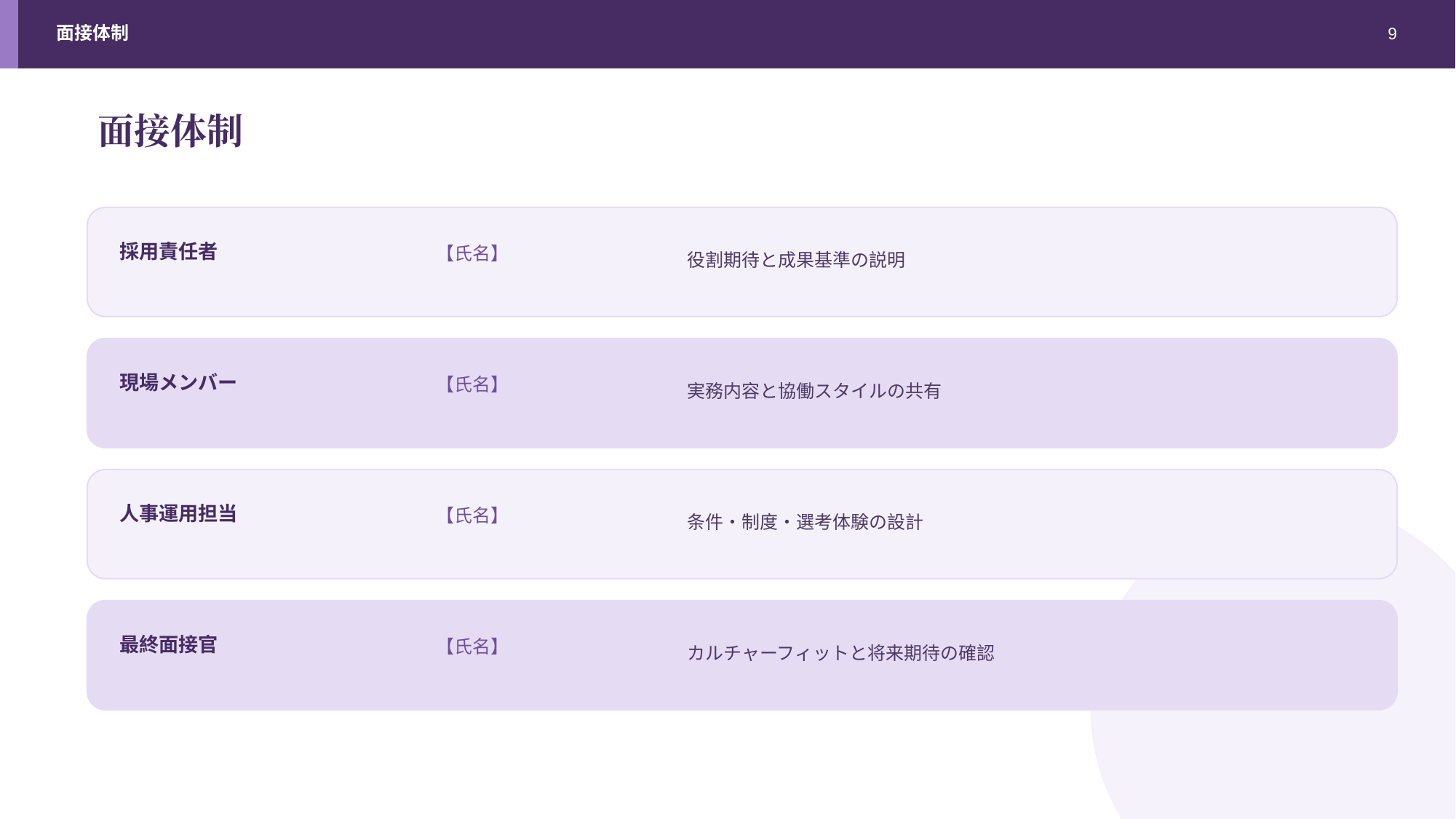

面接体制
9
面接体制

役割期待と成果基準の説明
採用責任者
【氏名】

実務内容と協働スタイルの共有
現場メンバー
【氏名】

条件・制度・選考体験の設計
人事運用担当
【氏名】

カルチャーフィットと将来期待の確認
最終面接官
【氏名】